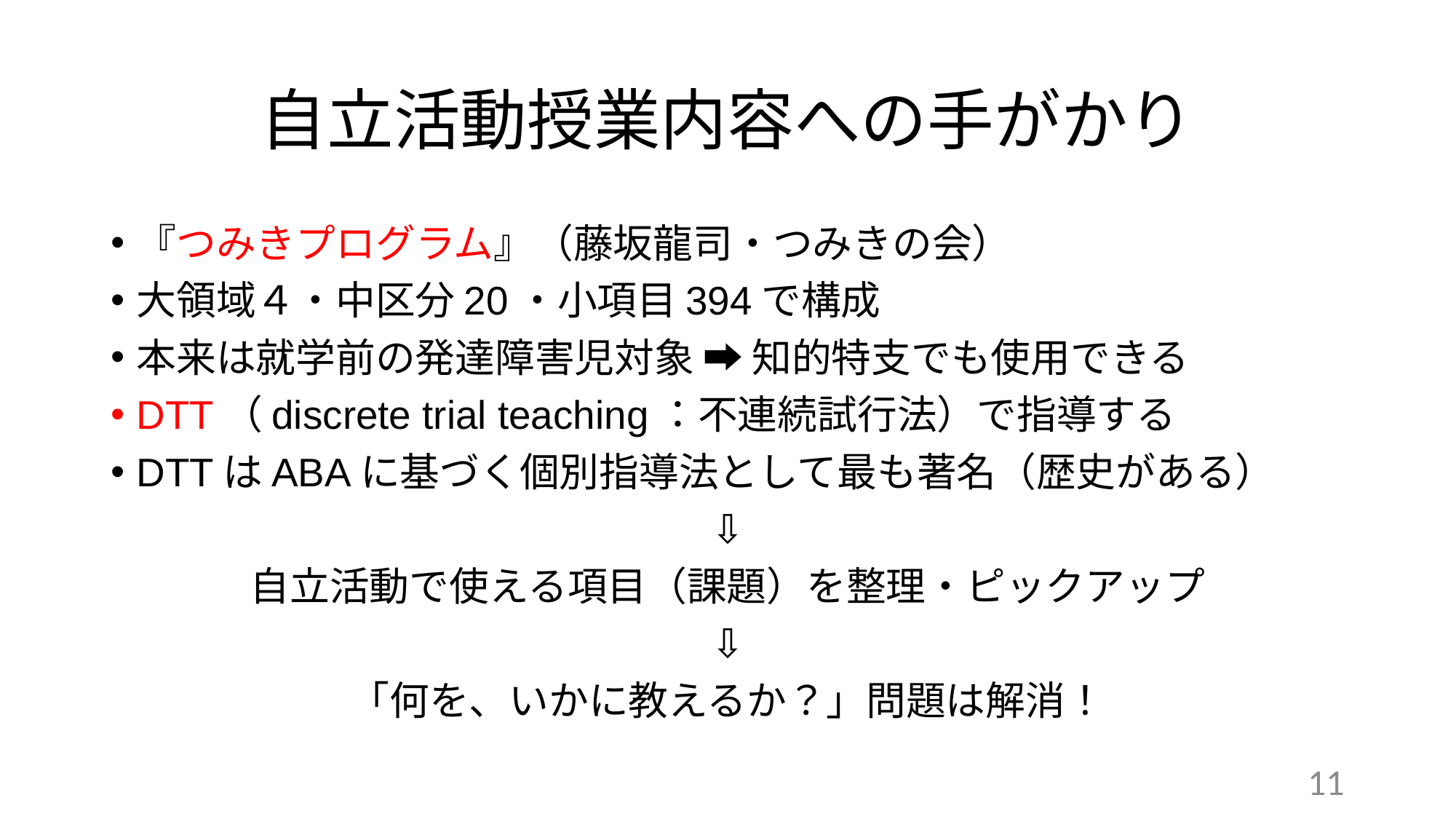

# 自立活動授業内容への手がかり
『つみきプログラム』（藤坂龍司・つみきの会）
大領域４・中区分20・小項目394で構成
本来は就学前の発達障害児対象 ➡ 知的特支でも使用できる
DTT（discrete trial teaching：不連続試行法）で指導する
DTTはABAに基づく個別指導法として最も著名（歴史がある）
⇩
自立活動で使える項目（課題）を整理・ピックアップ
⇩
「何を、いかに教えるか？」問題は解消！
11